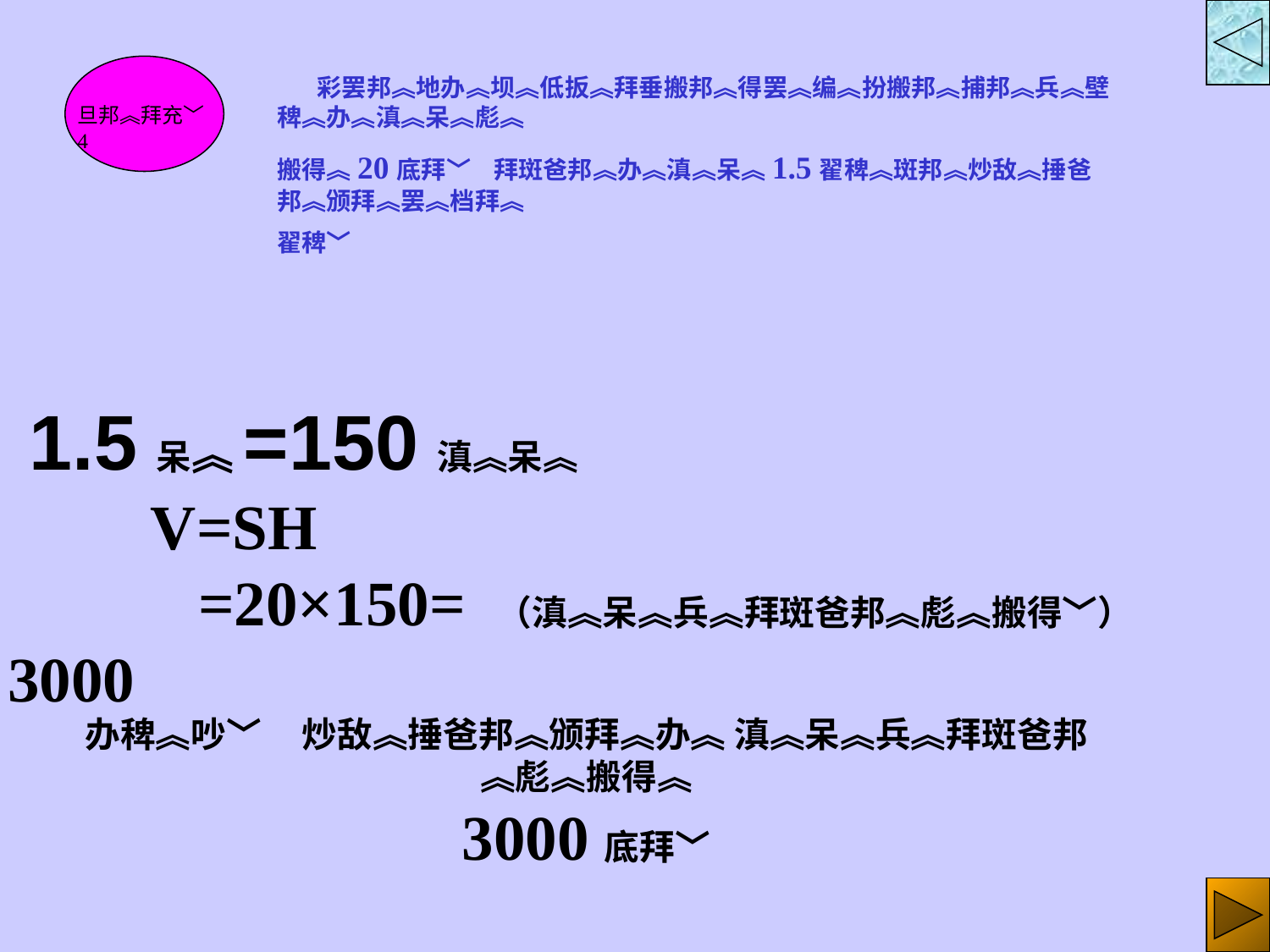

彩罢邦︽地办︽坝︽低扳︽拜垂搬邦︽得罢︽编︽扮搬邦︽捕邦︽兵︽壁稗︽办︽滇︽呆︽彪︽
搬得︽20底拜﹀    拜斑爸邦︽办︽滇︽呆︽1.5翟稗︽斑邦︽炒敌︽捶爸邦︽颁拜︽罢︽档拜︽
翟稗﹀
旦邦︽拜充﹀4
 1.5呆︽=150滇︽呆︽
         V=SH
            =20×150= （滇︽呆︽兵︽拜斑爸邦︽彪︽搬得﹀） 3000
办稗︽吵﹀     炒敌︽捶爸邦︽颁拜︽办︽ 滇︽呆︽兵︽拜斑爸邦︽彪︽搬得︽
3000底拜﹀